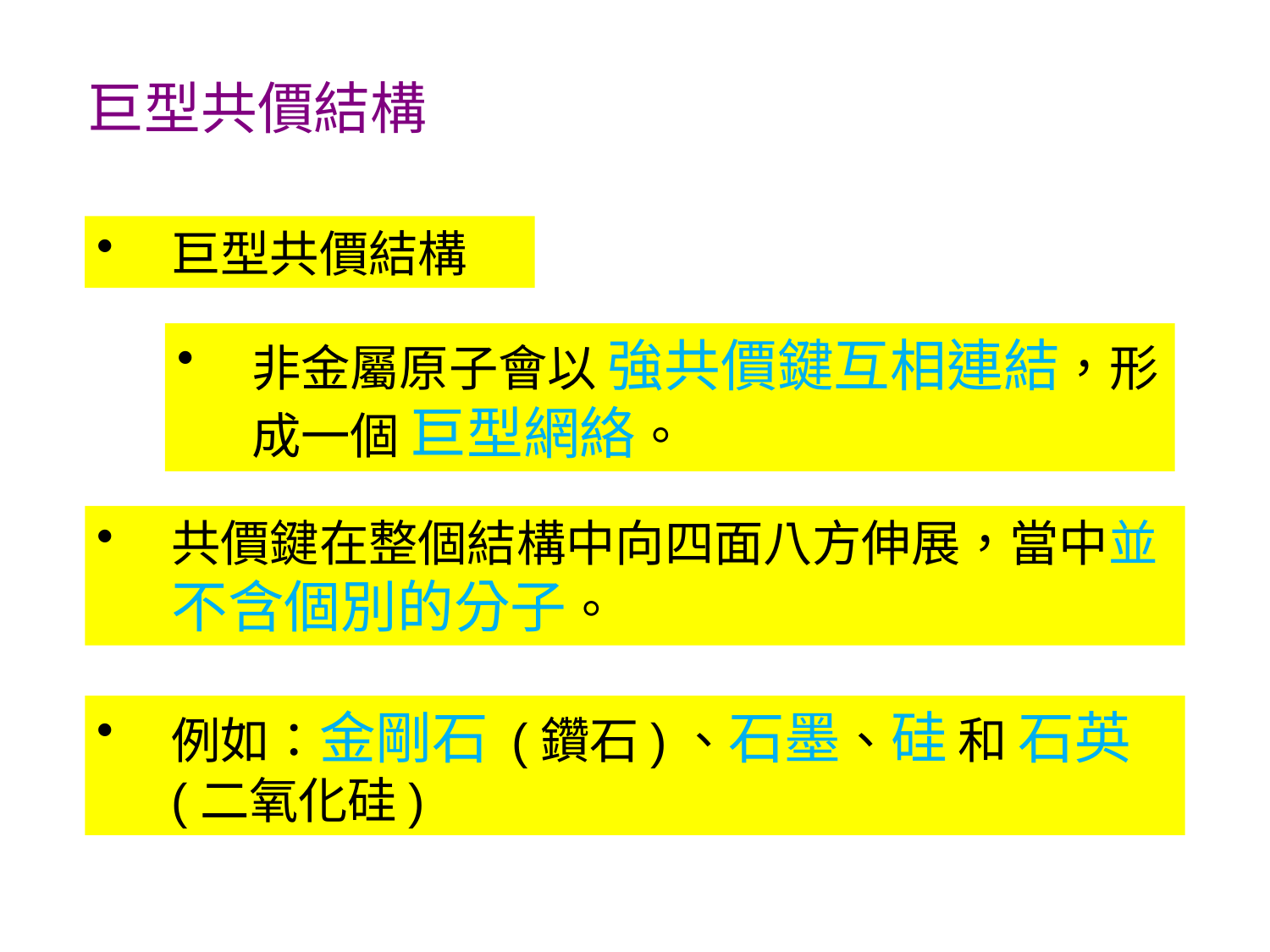

巨型共價結構
巨型共價結構
非金屬原子會以 強共價鍵互相連結，形成一個 巨型網絡。
共價鍵在整個結構中向四面八方伸展，當中並不含個別的分子。
例如：金剛石 (鑽石)、石墨、硅 和 石英 (二氧化硅)